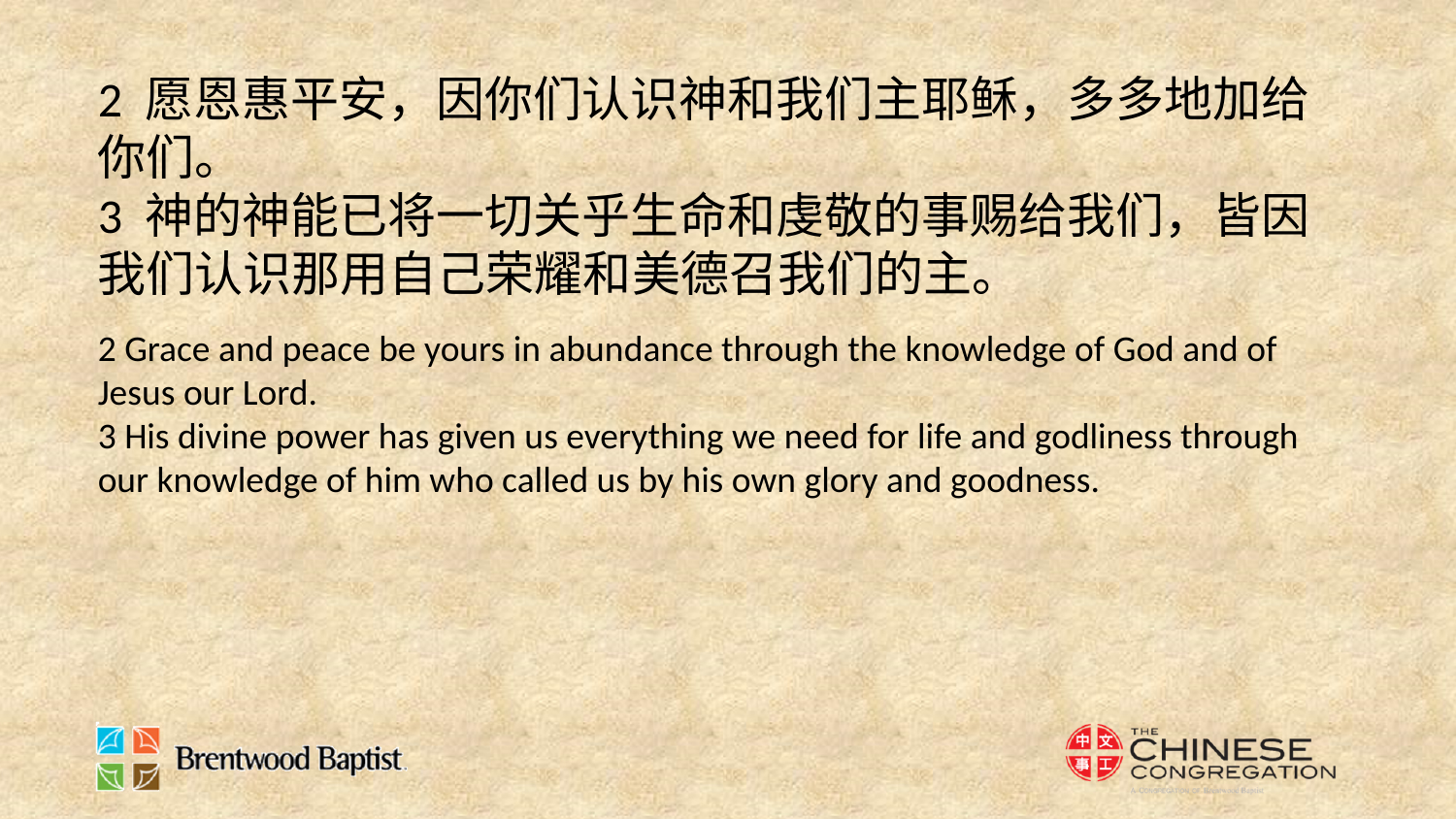

2 愿恩惠平安，因你们认识神和我们主耶稣，多多地加给你们。
3 神的神能已将一切关乎生命和虔敬的事赐给我们，皆因我们认识那用自己荣耀和美德召我们的主。

2 Grace and peace be yours in abundance through the knowledge of God and of Jesus our Lord.
3 His divine power has given us everything we need for life and godliness through our knowledge of him who called us by his own glory and goodness.